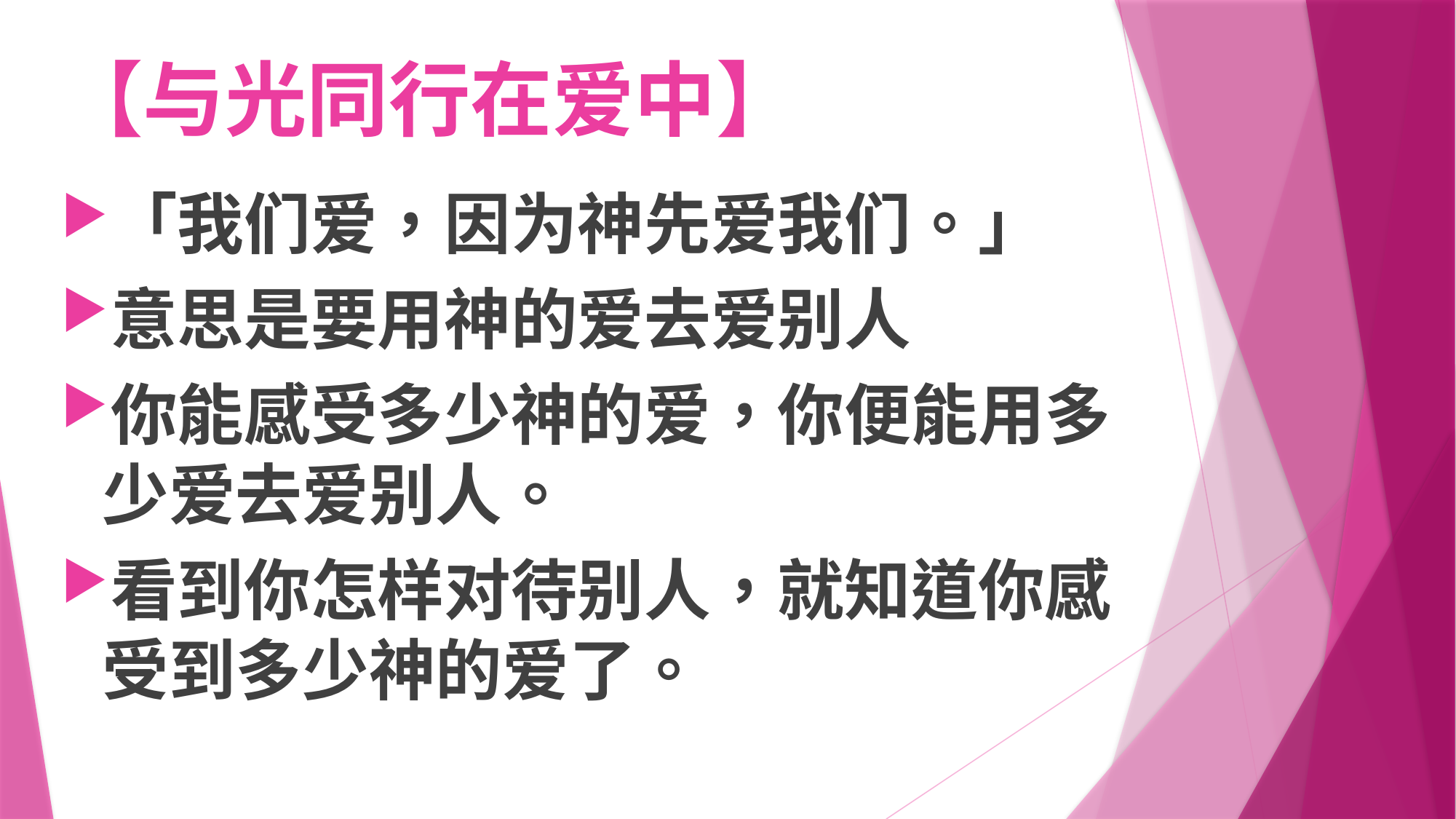

# 【与光同行在爱中】
「我们爱，因为神先爱我们。」
意思是要用神的爱去爱别人
你能感受多少神的爱，你便能用多少爱去爱别人。
看到你怎样对待别人，就知道你感受到多少神的爱了。